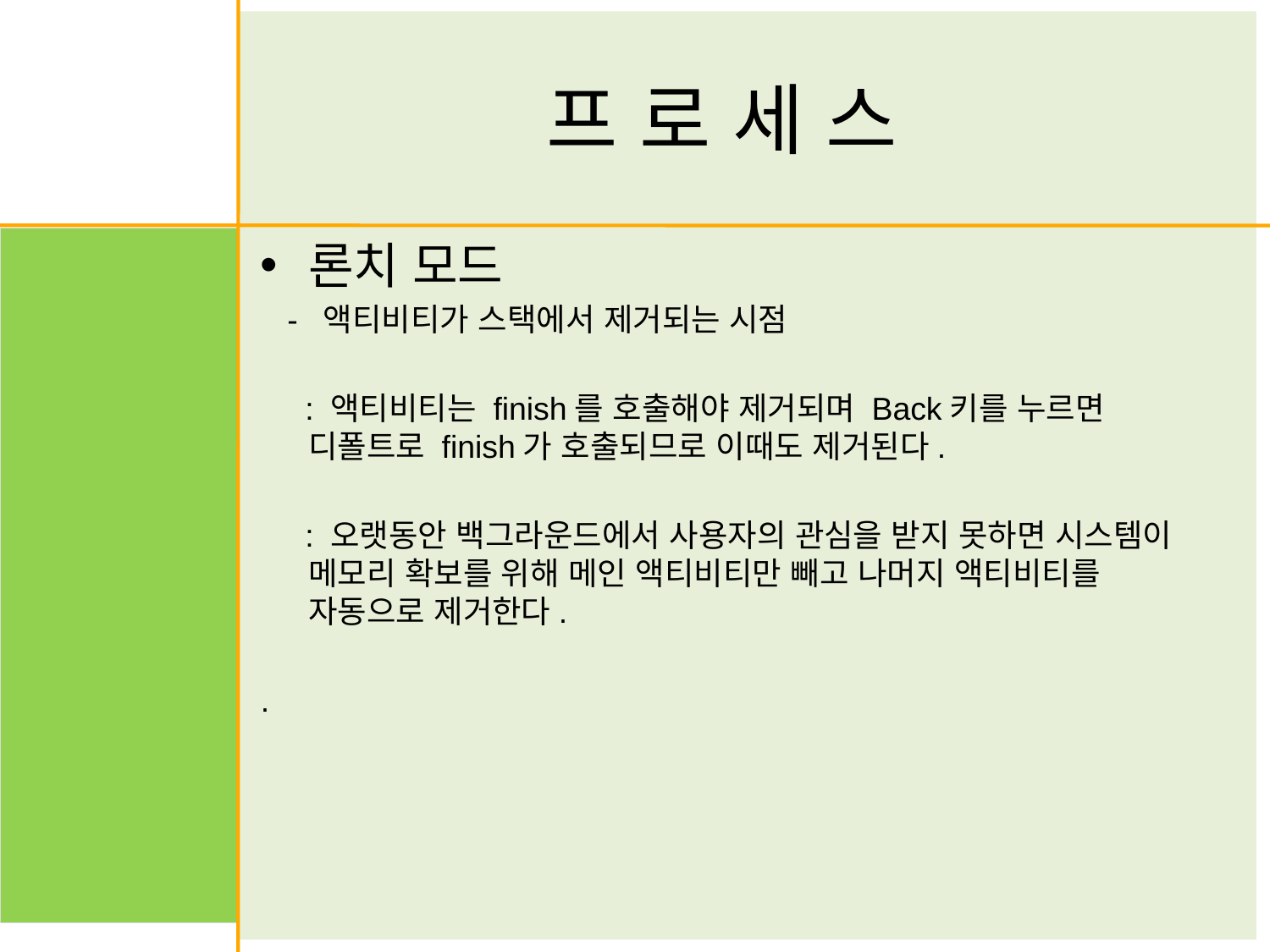

# 프 로 세 스
론치 모드
   -  액티비티가 스택에서 제거되는 시점

     : 액티비티는 finish를 호출해야 제거되며 Back키를 누르면 디폴트로 finish가 호출되므로 이때도 제거된다.

     : 오랫동안 백그라운드에서 사용자의 관심을 받지 못하면 시스템이 메모리 확보를 위해 메인 액티비티만 빼고 나머지 액티비티를 자동으로 제거한다.

.